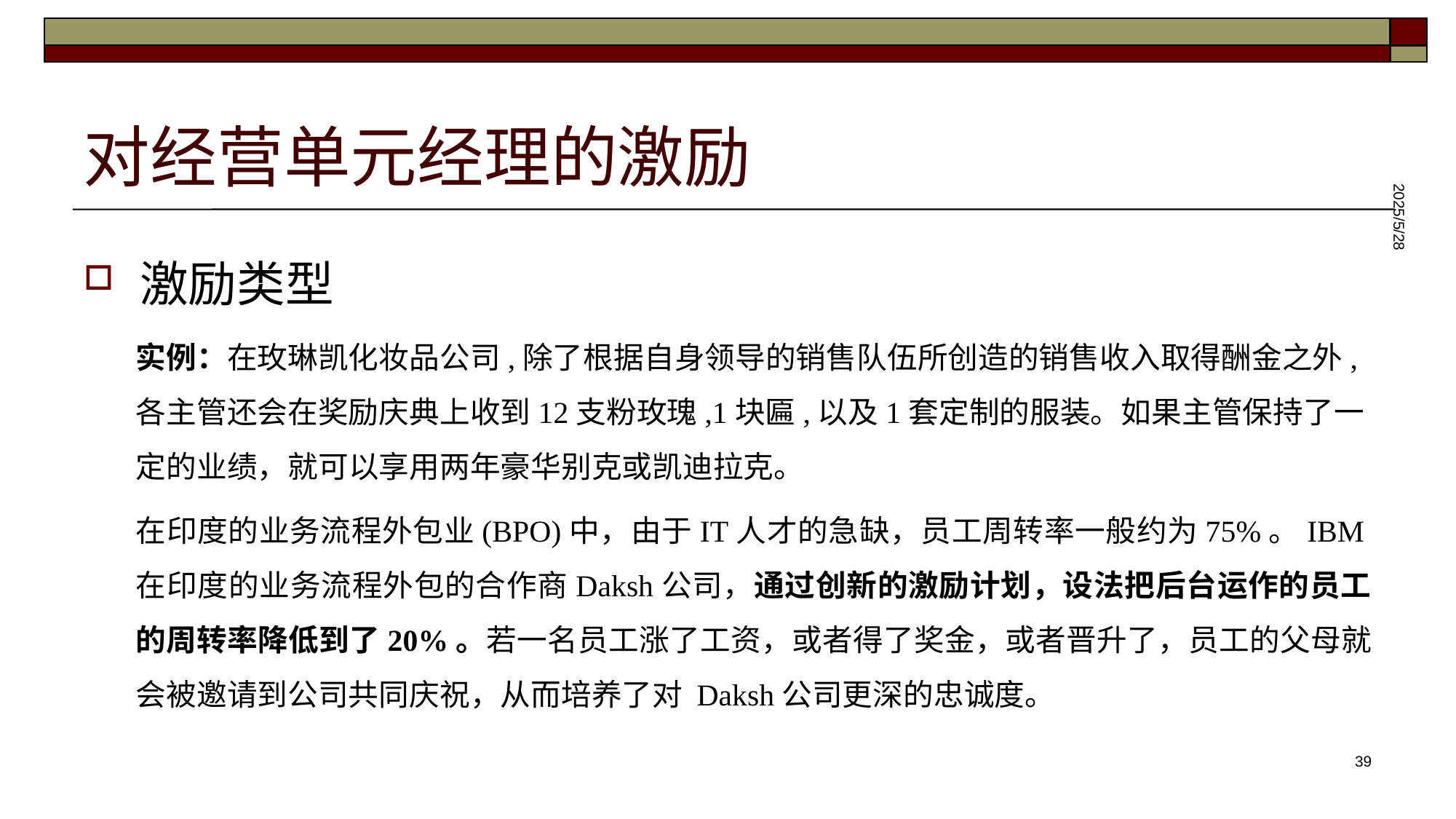

# 对经营单元经理的激励
2025/5/28
激励类型
实例：在玫琳凯化妆品公司,除了根据自身领导的销售队伍所创造的销售收入取得酬金之外,各主管还会在奖励庆典上收到12支粉玫瑰,1块匾,以及1套定制的服装。如果主管保持了一定的业绩，就可以享用两年豪华别克或凯迪拉克。
在印度的业务流程外包业(BPO)中，由于IT人才的急缺，员工周转率一般约为75%。IBM在印度的业务流程外包的合作商Daksh公司，通过创新的激励计划，设法把后台运作的员工的周转率降低到了20%。若一名员工涨了工资，或者得了奖金，或者晋升了，员工的父母就会被邀请到公司共同庆祝，从而培养了对 Daksh公司更深的忠诚度。

39